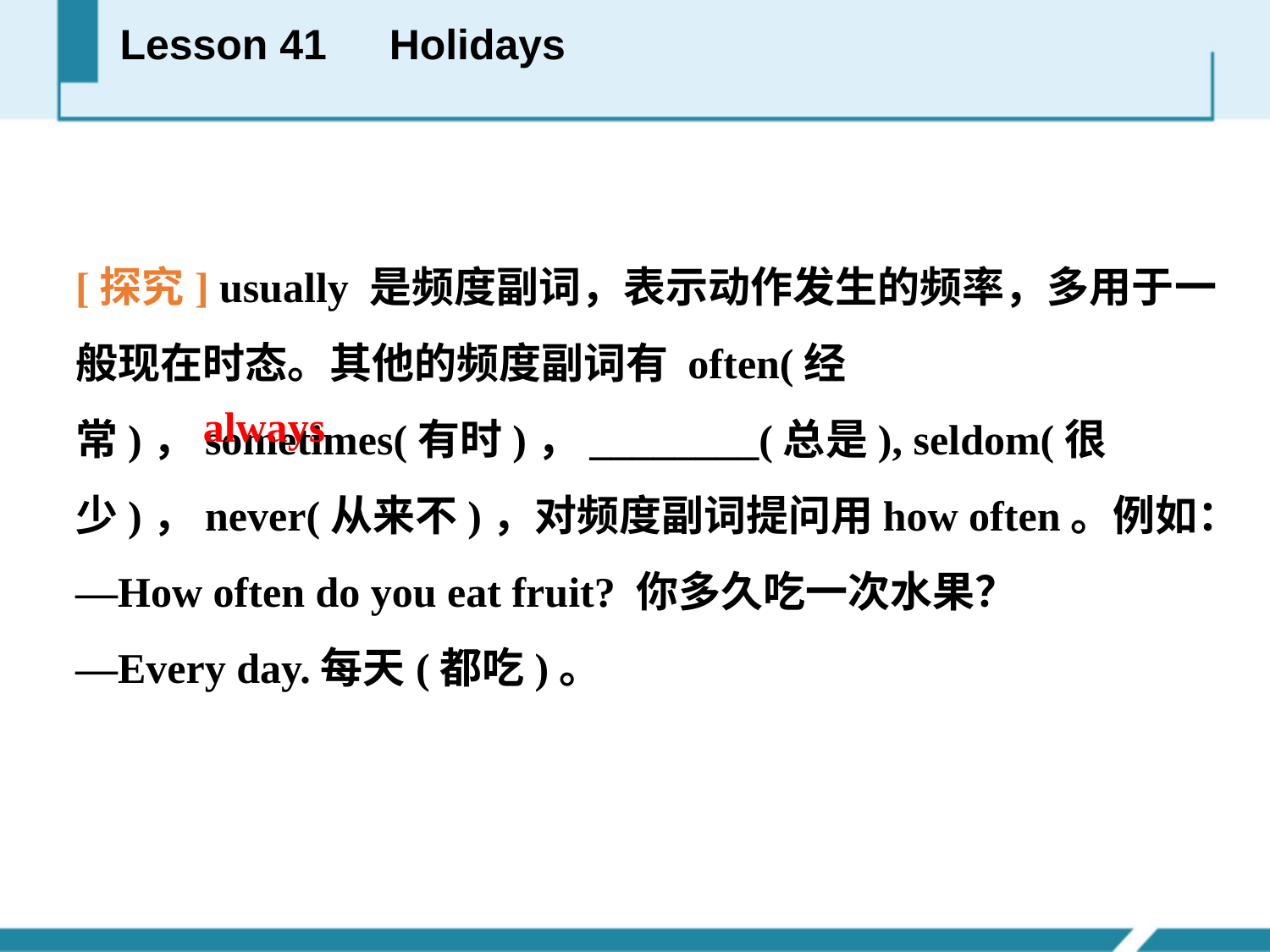

Lesson 41　Holidays
[探究] usually 是频度副词，表示动作发生的频率，多用于一般现在时态。其他的频度副词有 often(经常)，sometimes(有时)，________(总是), seldom(很少)，never(从来不)，对频度副词提问用how often。例如：
—How often do you eat fruit? 你多久吃一次水果？
—Every day.每天(都吃)。

always